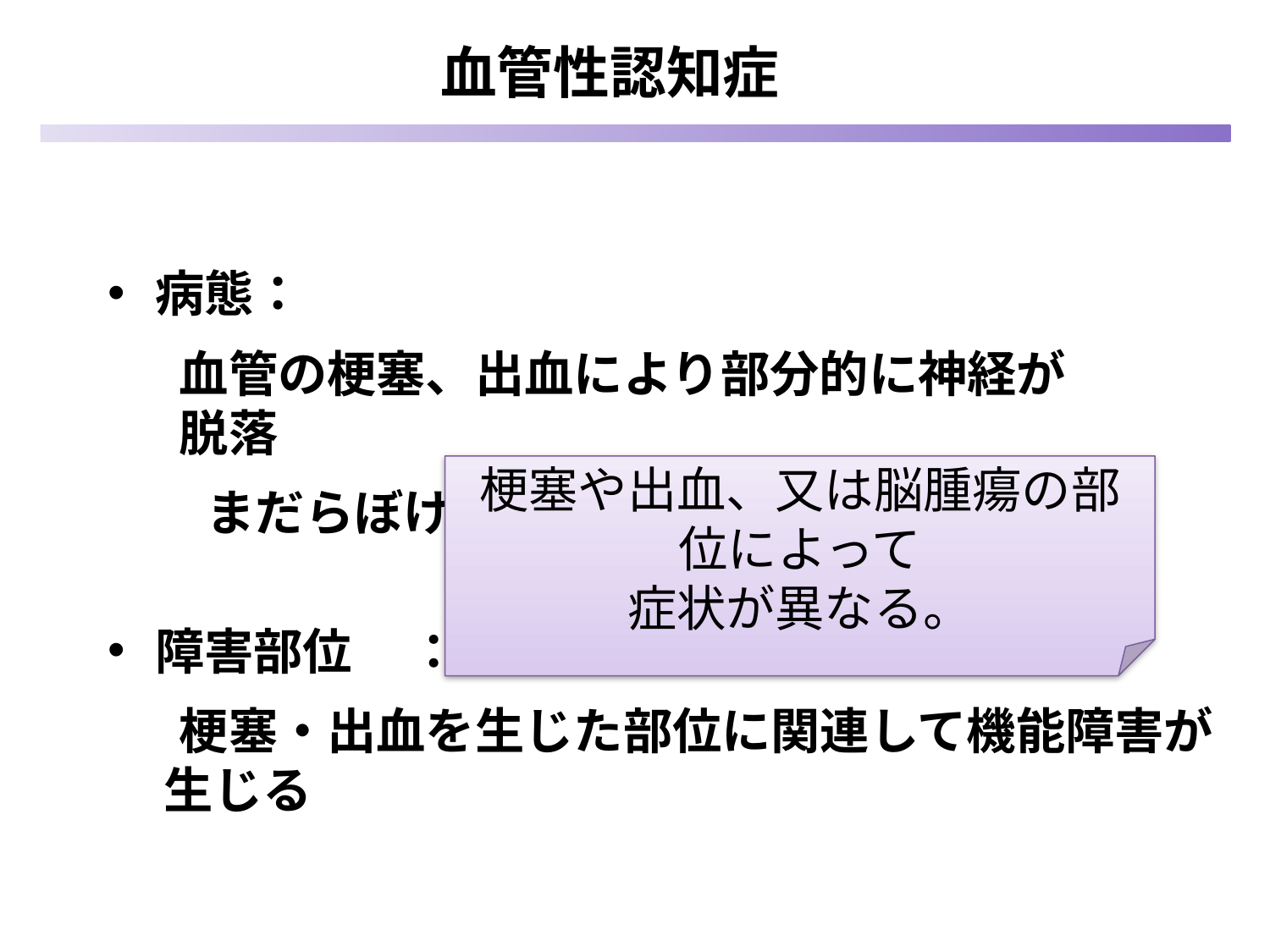

# 血管性認知症

病態：
　  血管の梗塞、出血により部分的に神経が
　  脱落
　　まだらぼけ

障害部位	：
　  梗塞・出血を生じた部位に関連して機能障害が
    生じる
梗塞や出血、又は脳腫瘍の部位によって
症状が異なる。